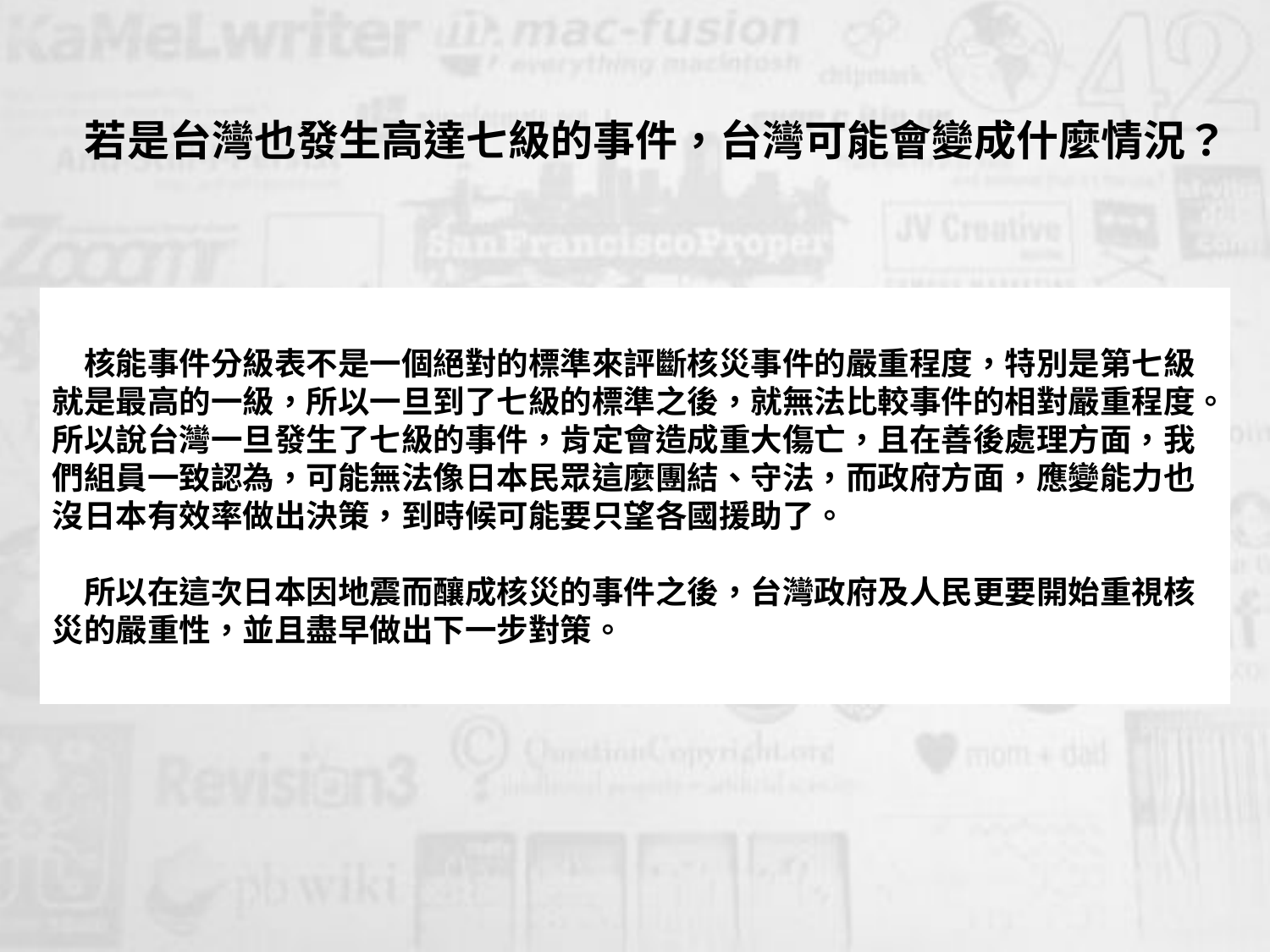

# 若是台灣也發生高達七級的事件，台灣可能會變成什麼情況？

　核能事件分級表不是一個絕對的標準來評斷核災事件的嚴重程度，特別是第七級就是最高的一級，所以一旦到了七級的標準之後，就無法比較事件的相對嚴重程度。所以說台灣一旦發生了七級的事件，肯定會造成重大傷亡，且在善後處理方面，我們組員一致認為，可能無法像日本民眾這麼團結、守法，而政府方面，應變能力也沒日本有效率做出決策，到時候可能要只望各國援助了。

　所以在這次日本因地震而釀成核災的事件之後，台灣政府及人民更要開始重視核災的嚴重性，並且盡早做出下一步對策。